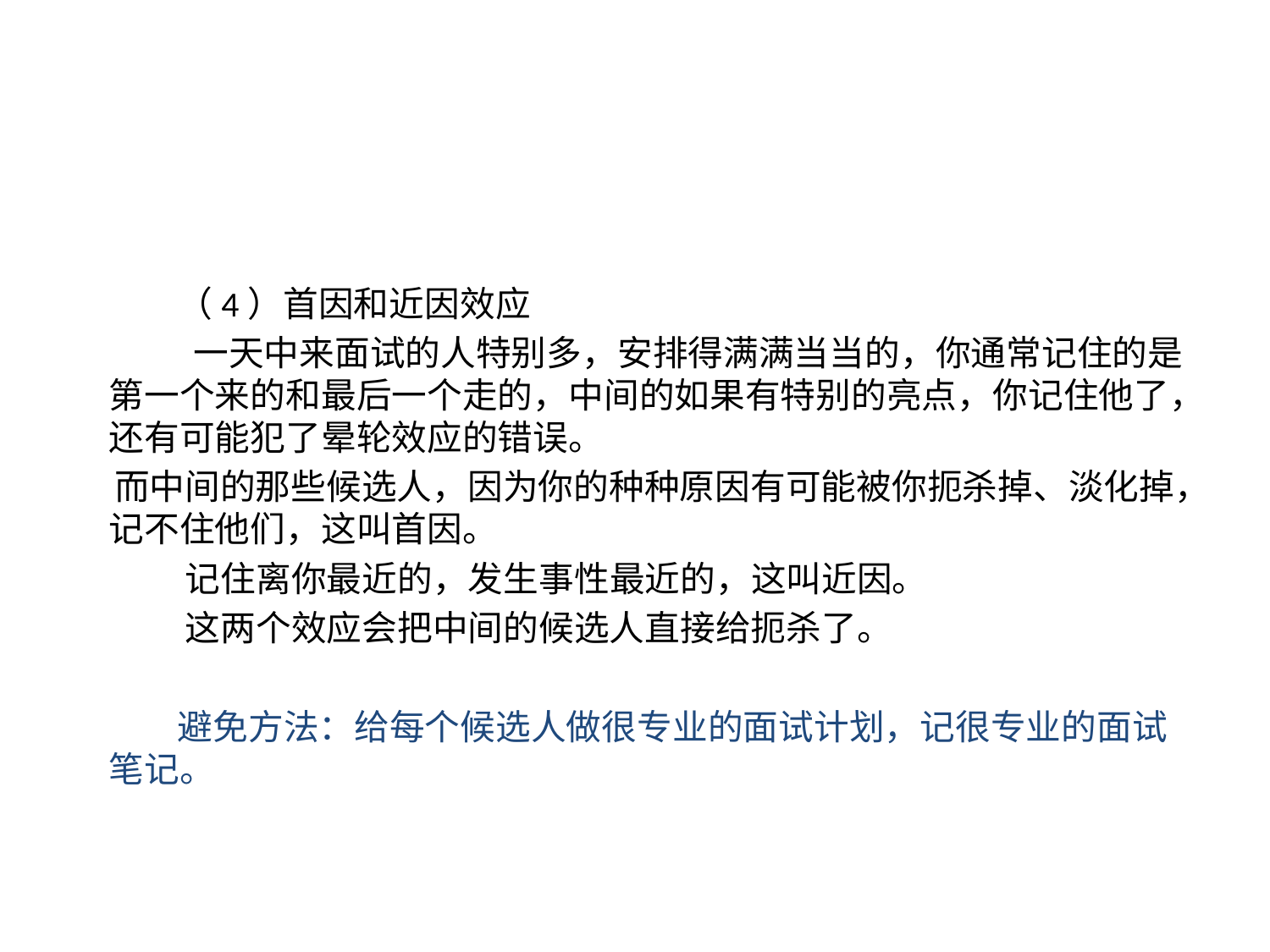

（4）首因和近因效应
         一天中来面试的人特别多，安排得满满当当的，你通常记住的是第一个来的和最后一个走的，中间的如果有特别的亮点，你记住他了，还有可能犯了晕轮效应的错误。
而中间的那些候选人，因为你的种种原因有可能被你扼杀掉、淡化掉，记不住他们，这叫首因。
        记住离你最近的，发生事性最近的，这叫近因。
        这两个效应会把中间的候选人直接给扼杀了。

       避免方法：给每个候选人做很专业的面试计划，记很专业的面试笔记。